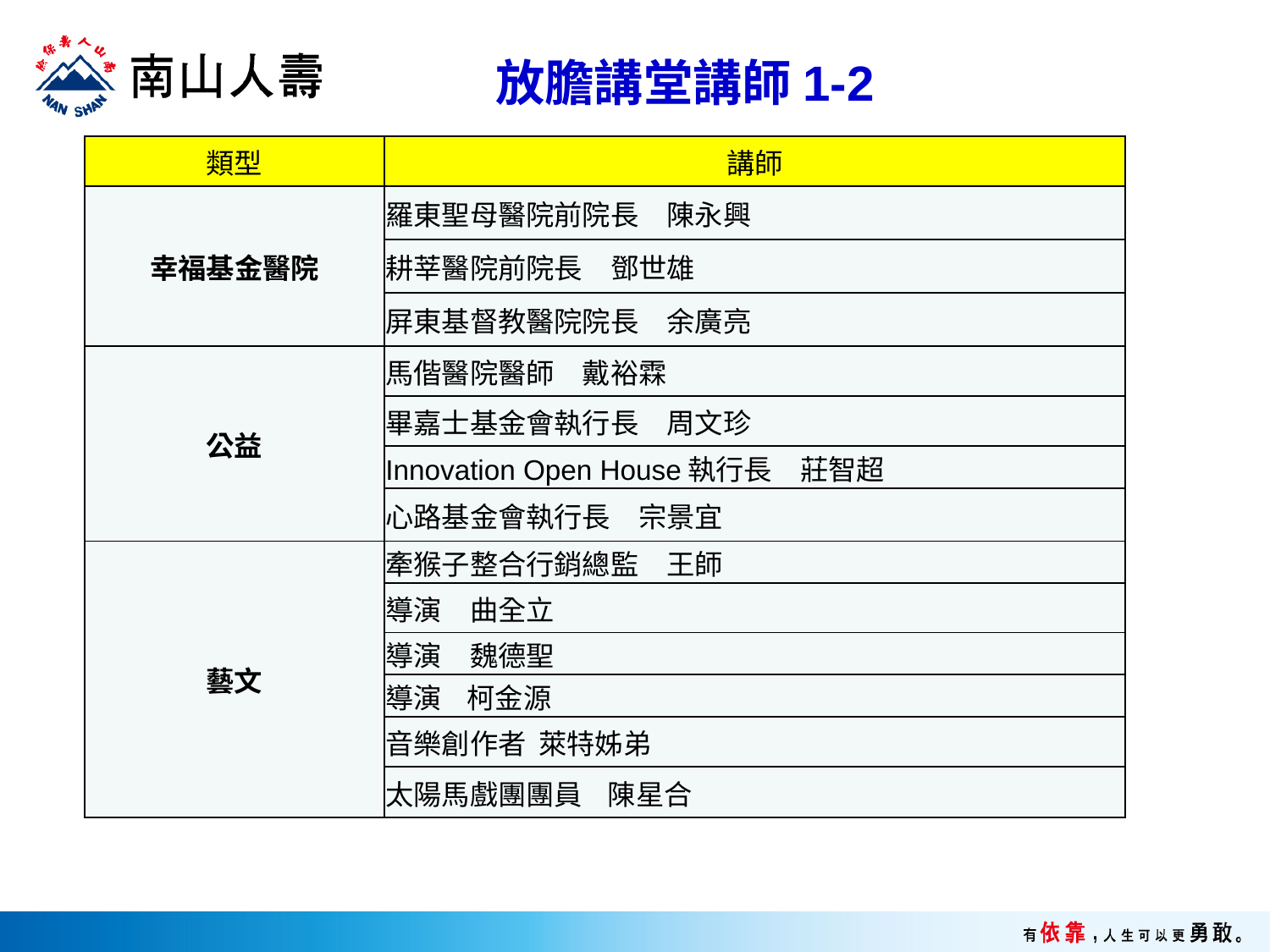

# 放膽講堂講師1-2
| 類型 | 講師 |
| --- | --- |
| 幸福基金醫院 | 羅東聖母醫院前院長　陳永興 |
|  | 耕莘醫院前院長　鄧世雄 |
|  | 屏東基督教醫院院長　余廣亮 |
| 公益 | 馬偕醫院醫師　戴裕霖 |
| --- | --- |
|  | 畢嘉士基金會執行長　周文珍 |
|  | Innovation Open House執行長　莊智超 |
|  | 心路基金會執行長　宗景宜 |
| 藝文 | 牽猴子整合行銷總監　王師 |
|  | 導演　曲全立 |
|  | 導演　魏德聖 |
|  | 導演 柯金源 |
|  | 音樂創作者 萊特姊弟 |
|  | 太陽馬戲團團員 陳星合 |